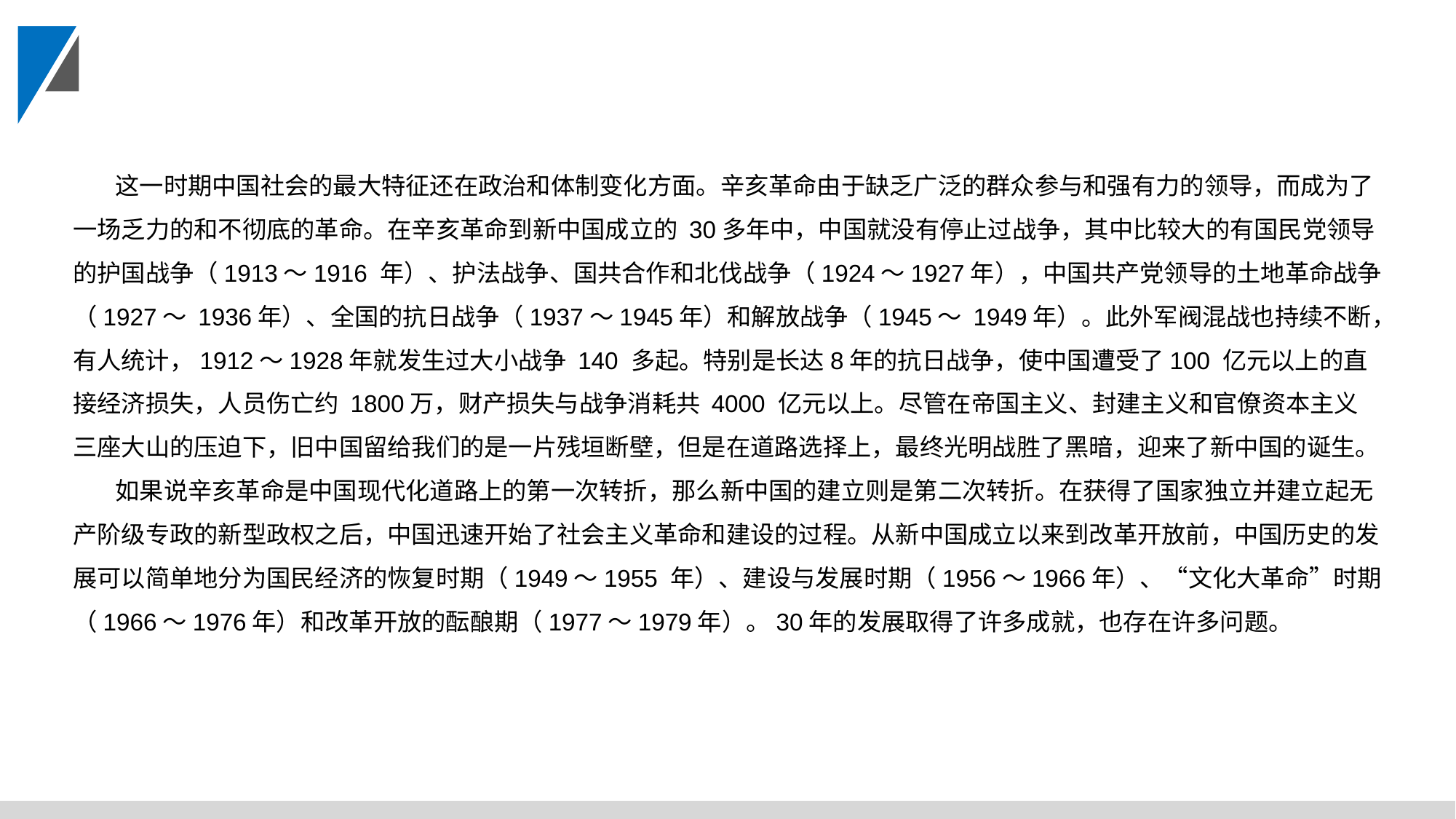

这一时期中国社会的最大特征还在政治和体制变化方面。辛亥革命由于缺乏广泛的群众参与和强有力的领导，而成为了一场乏力的和不彻底的革命。在辛亥革命到新中国成立的 30多年中，中国就没有停止过战争，其中比较大的有国民党领导的护国战争（1913～1916 年）、护法战争、国共合作和北伐战争（1924～1927年），中国共产党领导的土地革命战争（1927～ 1936年）、全国的抗日战争（1937～1945年）和解放战争（1945～ 1949年）。此外军阀混战也持续不断，有人统计，1912～1928年就发生过大小战争 140 多起。特别是长达8年的抗日战争，使中国遭受了100 亿元以上的直接经济损失，人员伤亡约 1800万，财产损失与战争消耗共 4000 亿元以上。尽管在帝国主义、封建主义和官僚资本主义三座大山的压迫下，旧中国留给我们的是一片残垣断壁，但是在道路选择上，最终光明战胜了黑暗，迎来了新中国的诞生。
如果说辛亥革命是中国现代化道路上的第一次转折，那么新中国的建立则是第二次转折。在获得了国家独立并建立起无产阶级专政的新型政权之后，中国迅速开始了社会主义革命和建设的过程。从新中国成立以来到改革开放前，中国历史的发展可以简单地分为国民经济的恢复时期（1949～1955 年）、建设与发展时期（1956～1966年）、“文化大革命”时期（1966～1976年）和改革开放的酝酿期（1977～1979年）。30年的发展取得了许多成就，也存在许多问题。